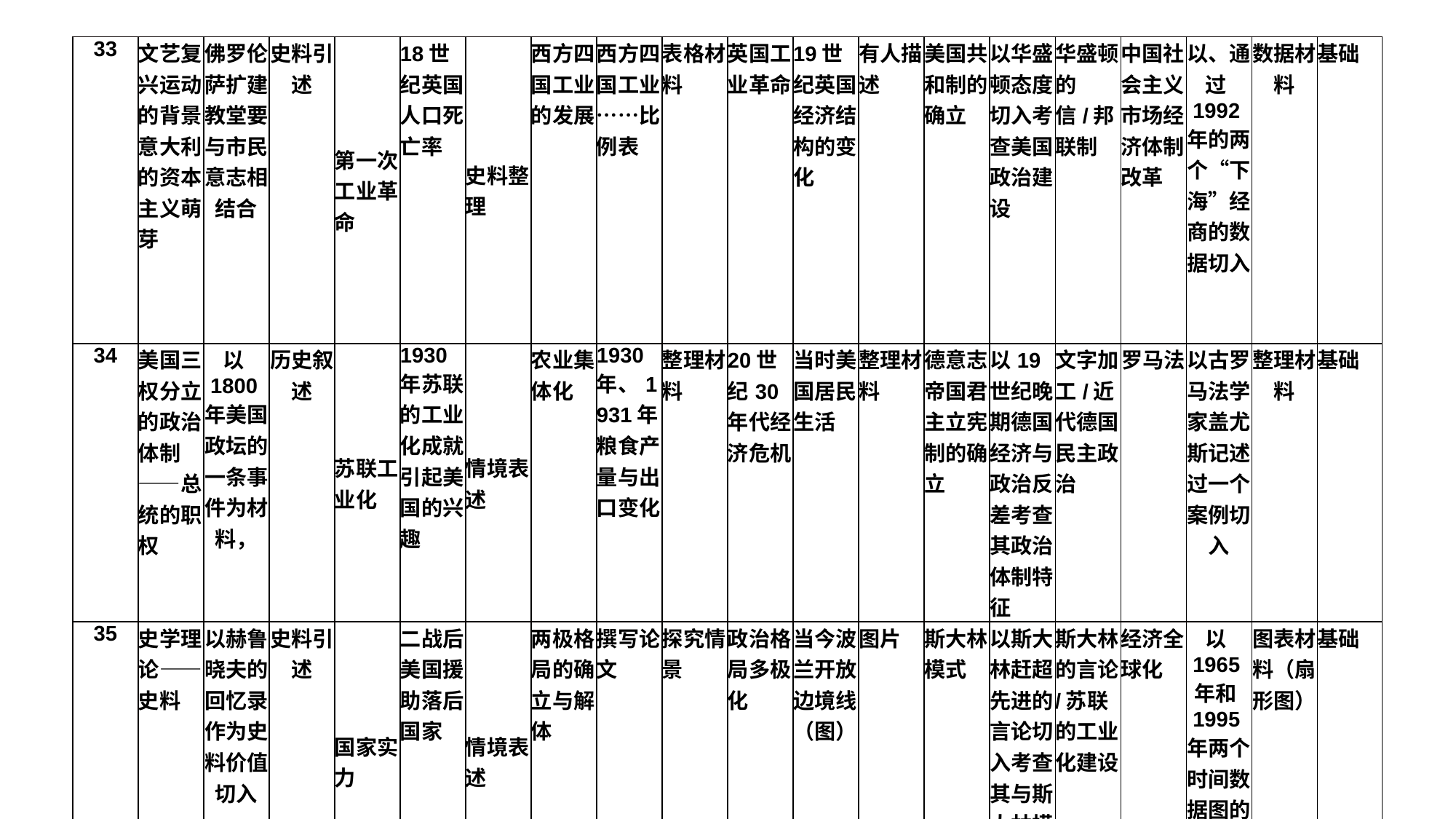

| 33 | 文艺复兴运动的背景意大利的资本主义萌芽 | 佛罗伦萨扩建教堂要与市民意志相结合 | 史料引述 | 第一次工业革命 | 18世纪英国人口死亡率 | 史料整理 | 西方四国工业的发展 | 西方四国工业……比例表 | 表格材料 | 英国工业革命 | 19世纪英国经济结构的变化 | 有人描述 | 美国共和制的确立 | 以华盛顿态度切入考查美国政治建设 | 华盛顿的信/邦联制 | 中国社会主义市场经济体制改革 | 以、通过1992年的两个“下海”经商的数据切入 | 数据材料 | 基础 |
| --- | --- | --- | --- | --- | --- | --- | --- | --- | --- | --- | --- | --- | --- | --- | --- | --- | --- | --- | --- |
| 34 | 美国三权分立的政治体制——总统的职权 | 以1800年美国政坛的一条事件为材料， | 历史叙述 | 苏联工业化 | 1930年苏联的工业化成就引起美国的兴趣 | 情境表述 | 农业集体化 | 1930年、1931年粮食产量与出口变化 | 整理材料 | 20世纪30年代经济危机 | 当时美国居民生活 | 整理材料 | 德意志帝国君主立宪制的确立 | 以19世纪晚期德国经济与政治反差考查其政治体制特征 | 文字加工/近代德国民主政治 | 罗马法 | 以古罗马法学家盖尤斯记述过一个案例切入 | 整理材料 | 基础 |
| 35 | 史学理论——史料 | 以赫鲁晓夫的回忆录作为史料价值切入 | 史料引述 | 国家实力 | 二战后美国援助落后国家 | 情境表述 | 两极格局的确立与解体 | 撰写论文 | 探究情景 | 政治格局多极化 | 当今波兰开放边境线（图） | 图片 | 斯大林模式 | 以斯大林赶超先进的言论切入考查其与斯大林模式形成的关系 | 斯大林的言论/苏联的工业化建设 | 经济全球化 | 以1965年和1995年两个时间数据图的变化切入 | 图表材料（扇形图） | 基础 |